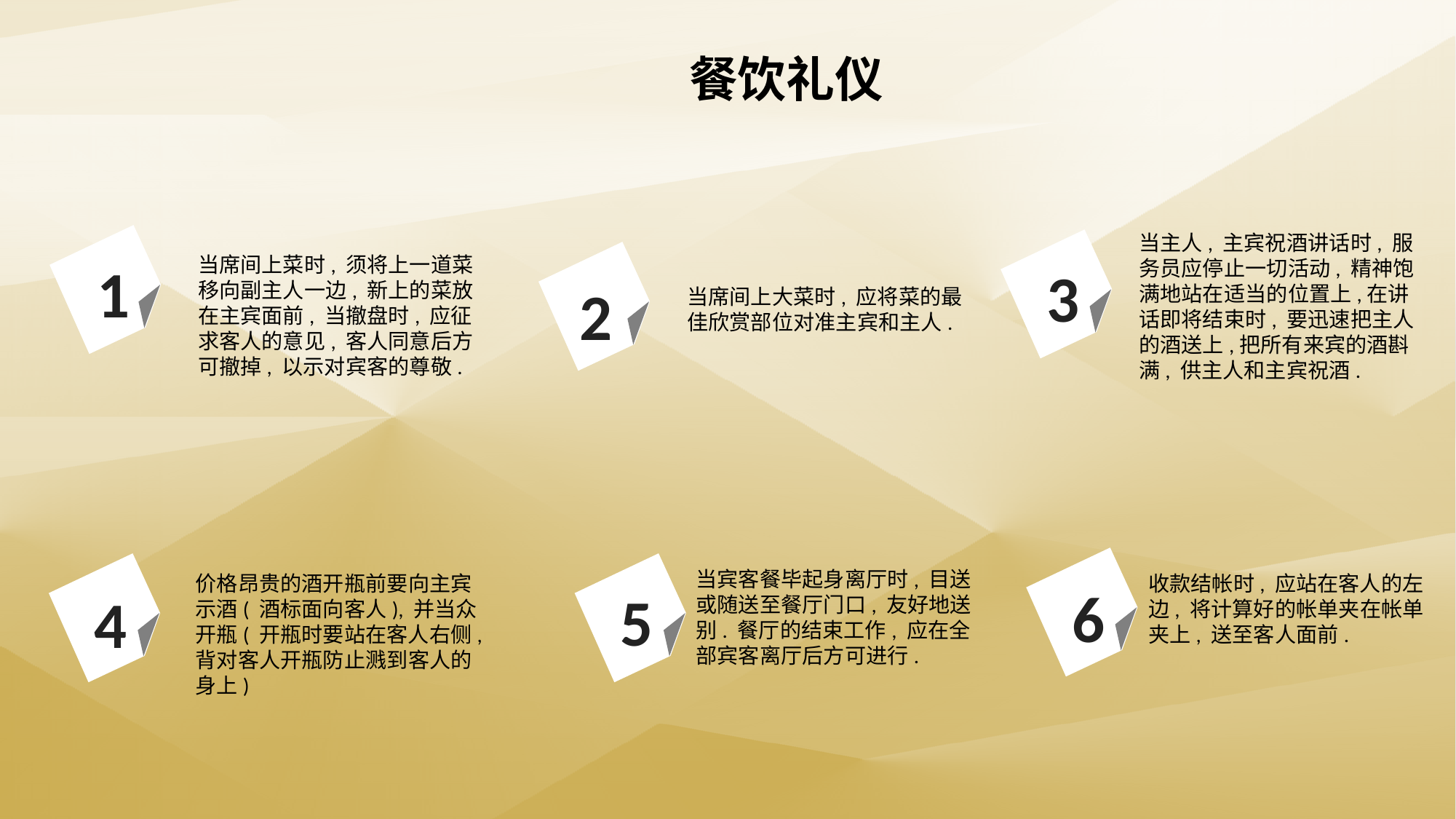

餐饮礼仪
当主人, 主宾祝酒讲话时, 服务员应停止一切活动, 精神饱满地站在适当的位置上,在讲话即将结束时, 要迅速把主人的酒送上,把所有来宾的酒斟满, 供主人和主宾祝酒.

1

3

2

当席间上菜时, 须将上一道菜移向副主人一边, 新上的菜放在主宾面前, 当撤盘时, 应征求客人的意见, 客人同意后方可撤掉, 以示对宾客的尊敬.
当席间上大菜时, 应将菜的最佳欣赏部位对准主宾和主人.

6

4

5

当宾客餐毕起身离厅时, 目送或随送至餐厅门口, 友好地送别. 餐厅的结束工作, 应在全部宾客离厅后方可进行.
价格昂贵的酒开瓶前要向主宾示酒( 酒标面向客人), 并当众开瓶( 开瓶时要站在客人右侧,背对客人开瓶防止溅到客人的身上)
收款结帐时, 应站在客人的左边, 将计算好的帐单夹在帐单夹上, 送至客人面前.